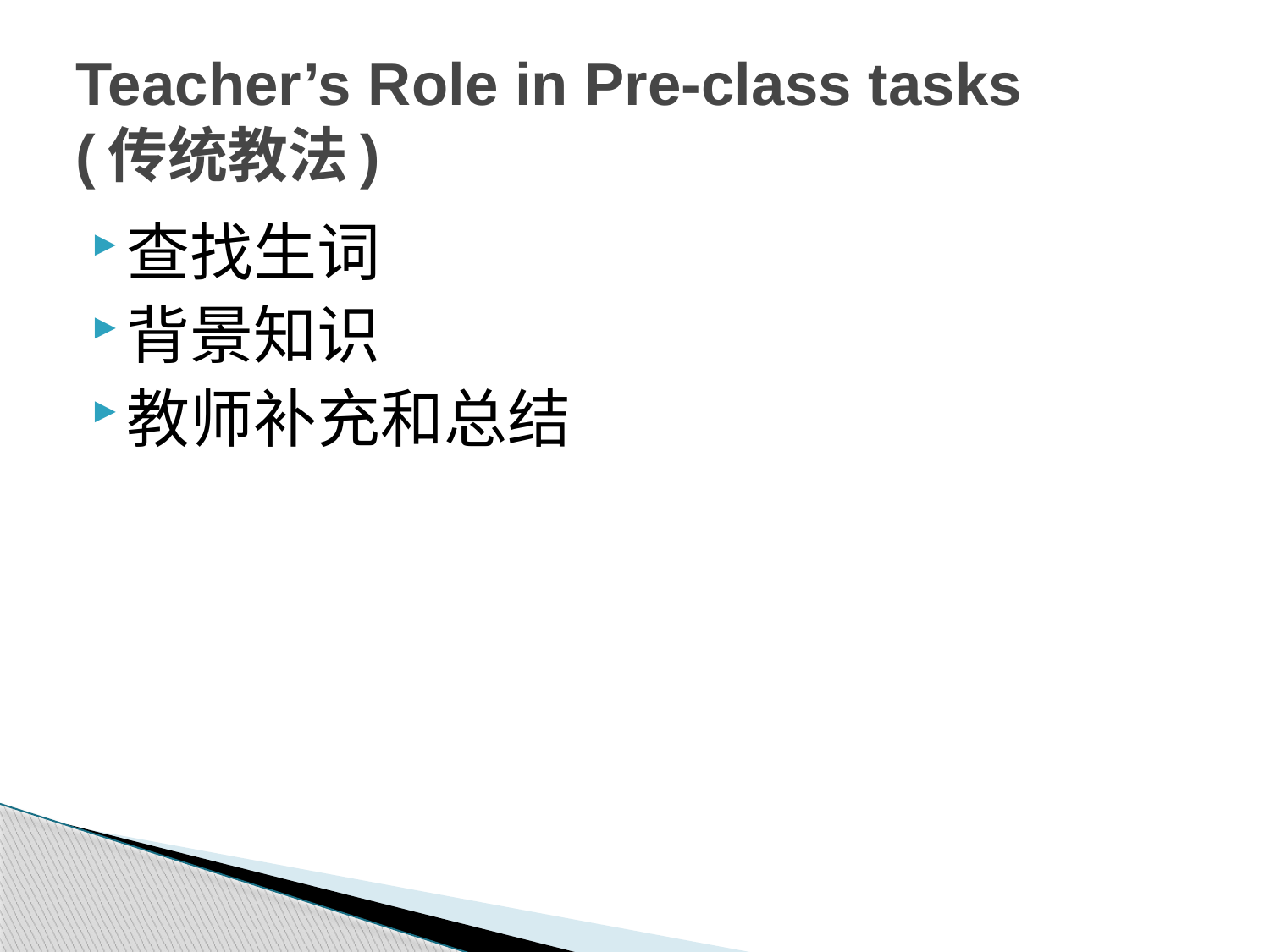

# Teacher’s Role in Pre-class tasks (传统教法)
查找生词
背景知识
教师补充和总结